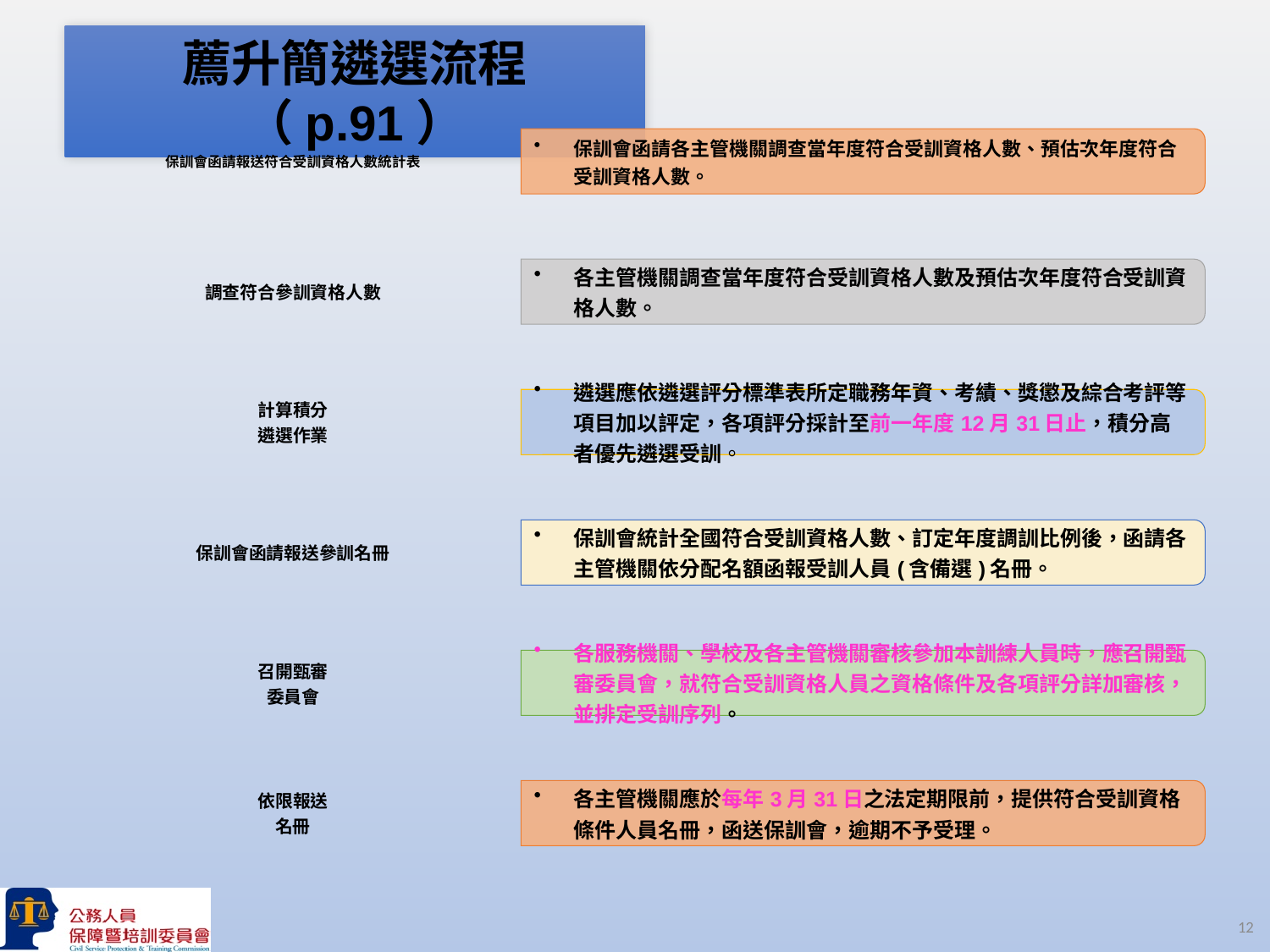

薦升簡遴選流程（p.91）
保訓會函請報送符合受訓資格人數統計表
保訓會函請各主管機關調查當年度符合受訓資格人數、預估次年度符合受訓資格人數。
調查符合參訓資格人數
召開甄審
委員會
各服務機關、學校及各主管機關審核參加本訓練人員時，應召開甄審委員會，就符合受訓資格人員之資格條件及各項評分詳加審核，並排定受訓序列。
保訓會函請報送參訓名冊
依限報送
名冊
各主管機關應於每年3月31日之法定期限前，提供符合受訓資格條件人員名冊，函送保訓會，逾期不予受理。
計算積分
遴選作業
遴選應依遴選評分標準表所定職務年資、考績、獎懲及綜合考評等項目加以評定，各項評分採計至前一年度12月31日止，積分高者優先遴選受訓。
各主管機關調查當年度符合受訓資格人數及預估次年度符合受訓資格人數。
保訓會統計全國符合受訓資格人數、訂定年度調訓比例後，函請各主管機關依分配名額函報受訓人員(含備選)名冊。
12